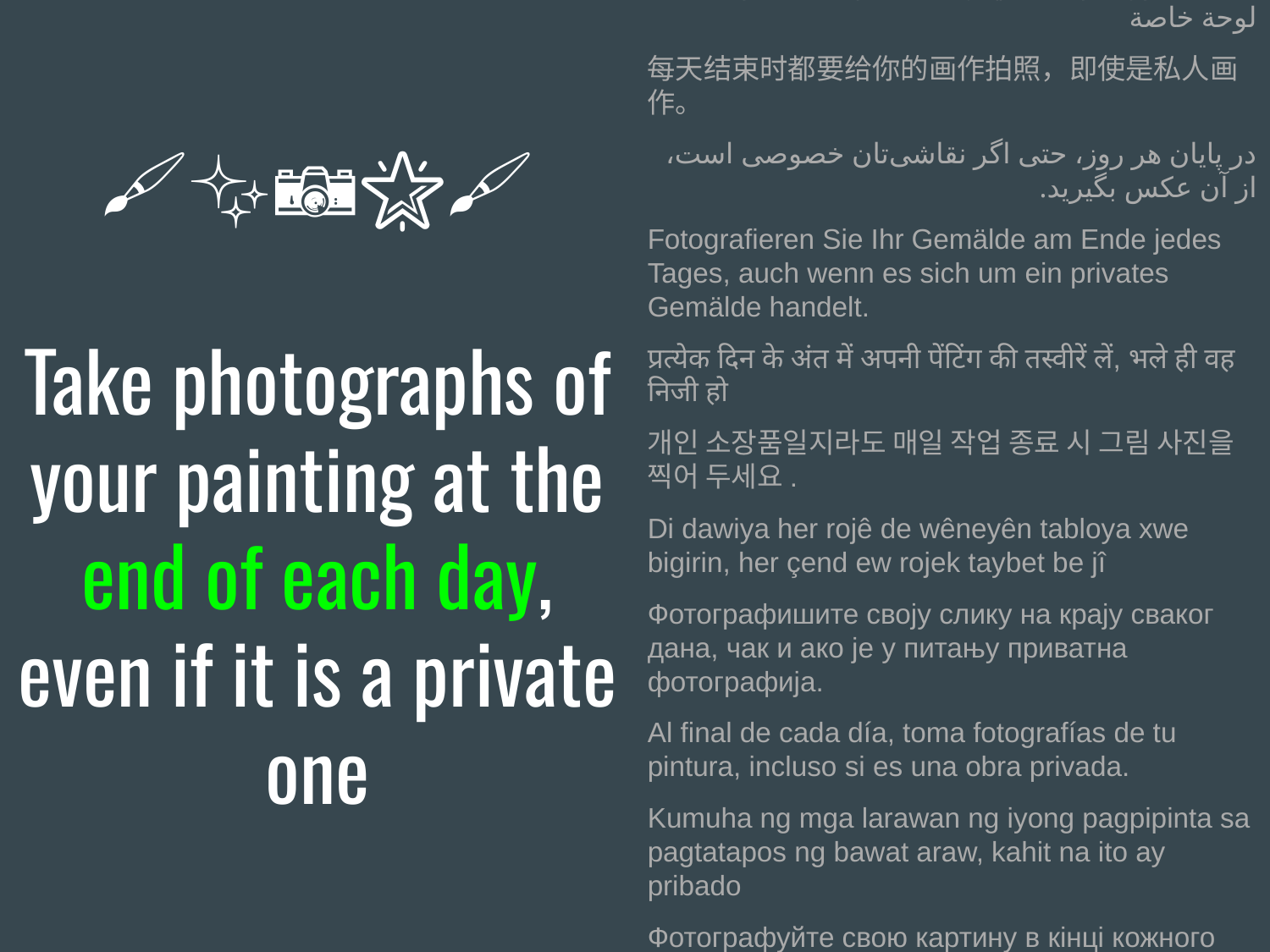

🖌️✨📷🌟🖌️

Take photographs of your painting at the end of each day, even if it is a private one
التقط صورًا للوحتك في نهاية كل يوم، حتى لو كانت لوحة خاصة
每天结束时都要给你的画作拍照，即使是私人画作。
در پایان هر روز، حتی اگر نقاشی‌تان خصوصی است، از آن عکس بگیرید.
Fotografieren Sie Ihr Gemälde am Ende jedes Tages, auch wenn es sich um ein privates Gemälde handelt.
प्रत्येक दिन के अंत में अपनी पेंटिंग की तस्वीरें लें, भले ही वह निजी हो
개인 소장품일지라도 매일 작업 종료 시 그림 사진을 찍어 두세요.
Di dawiya her rojê de wêneyên tabloya xwe bigirin, her çend ew rojek taybet be jî
Фотографишите своју слику на крају сваког дана, чак и ако је у питању приватна фотографија.
Al final de cada día, toma fotografías de tu pintura, incluso si es una obra privada.
Kumuha ng mga larawan ng iyong pagpipinta sa pagtatapos ng bawat araw, kahit na ito ay pribado
Фотографуйте свою картину в кінці кожного дня, навіть якщо це приватна робота.